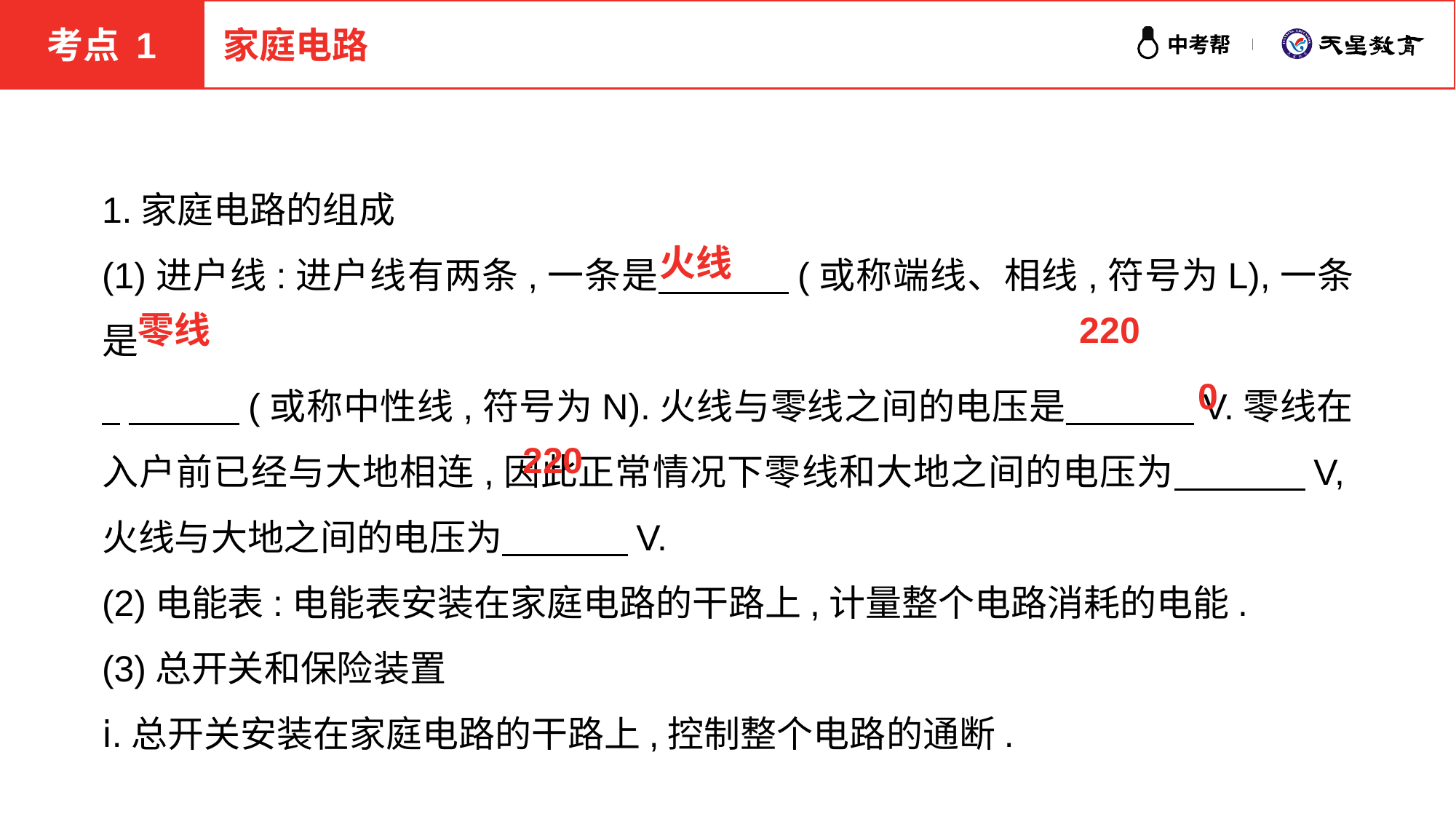

考点 1
家庭电路
1.家庭电路的组成
(1)进户线:进户线有两条,一条是  　　　(或称端线、相线,符号为L),一条是
  　　　(或称中性线,符号为N).火线与零线之间的电压是  　　　V.零线在入户前已经与大地相连,因此正常情况下零线和大地之间的电压为  　　　V,火线与大地之间的电压为  　　　V.
(2)电能表:电能表安装在家庭电路的干路上,计量整个电路消耗的电能.
(3)总开关和保险装置
ⅰ.总开关安装在家庭电路的干路上,控制整个电路的通断.
火线
零线
220
0
220